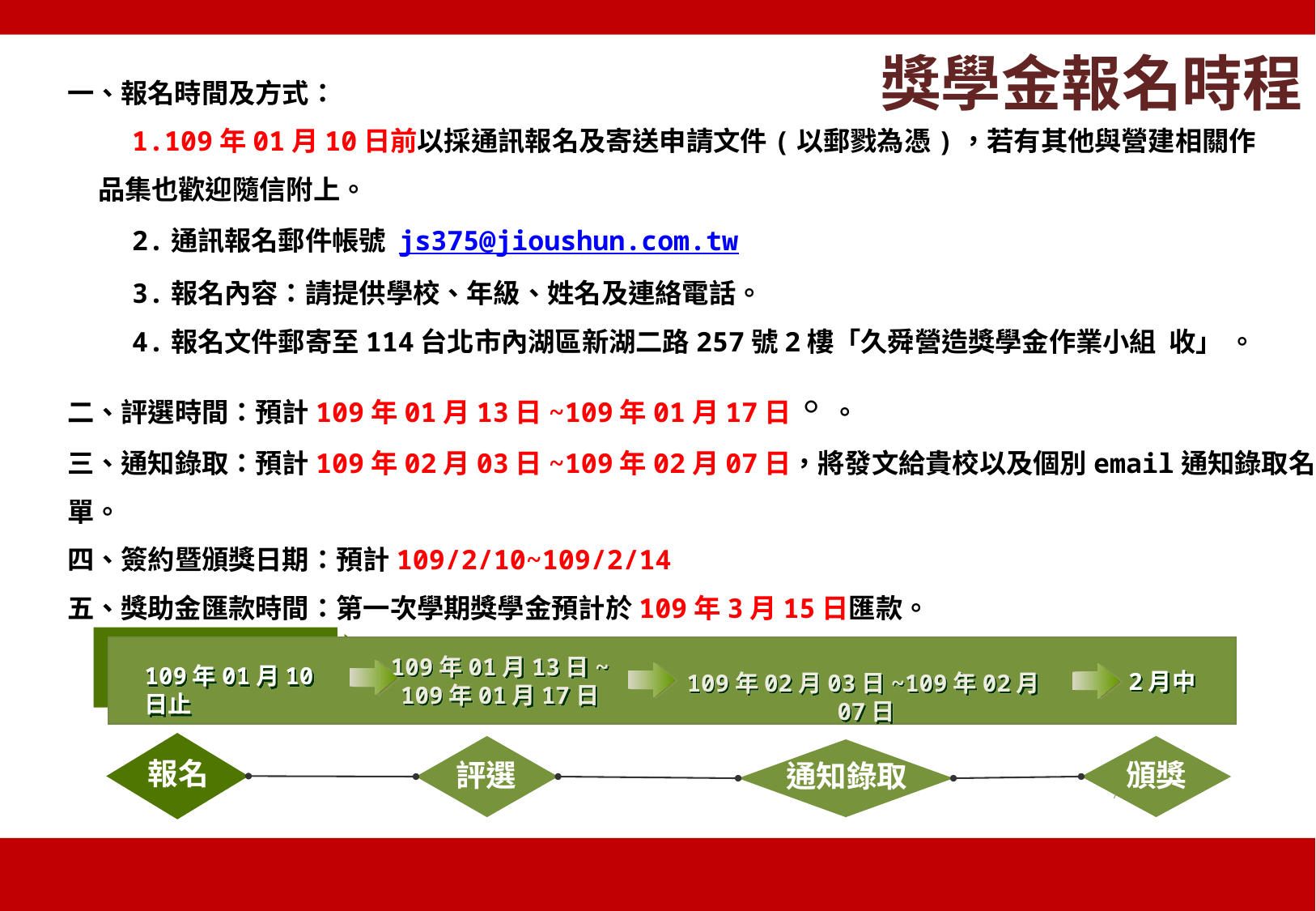

獎學金報名時程
一、報名時間及方式：
    1.109年01月10日前以採通訊報名及寄送申請文件(以郵戮為憑)，若有其他與營建相關作
    品集也歡迎隨信附上。
    2.通訊報名郵件帳號 js375@jioushun.com.tw
    3.報名內容：請提供學校、年級、姓名及連絡電話。
    4.報名文件郵寄至114台北市內湖區新湖二路257號2樓「久舜營造獎學金作業小組  收」 。
二、評選時間：預計109年01月13日~109年01月17日。。
三、通知錄取：預計109年02月03日~109年02月07日，將發文給貴校以及個別email通知錄取名單。
四、簽約暨頒獎日期：預計109/2/10~109/2/14
五、獎助金匯款時間：第一次學期獎學金預計於109年3月15日匯款。
                    第二次學期獎學金預計於109年9月15日匯款。

109年01月13日~
109年01月17日
109年01月10日止
2月中

109年02月03日~109年02月07日

報名
評選
頒獎
通知錄取

7